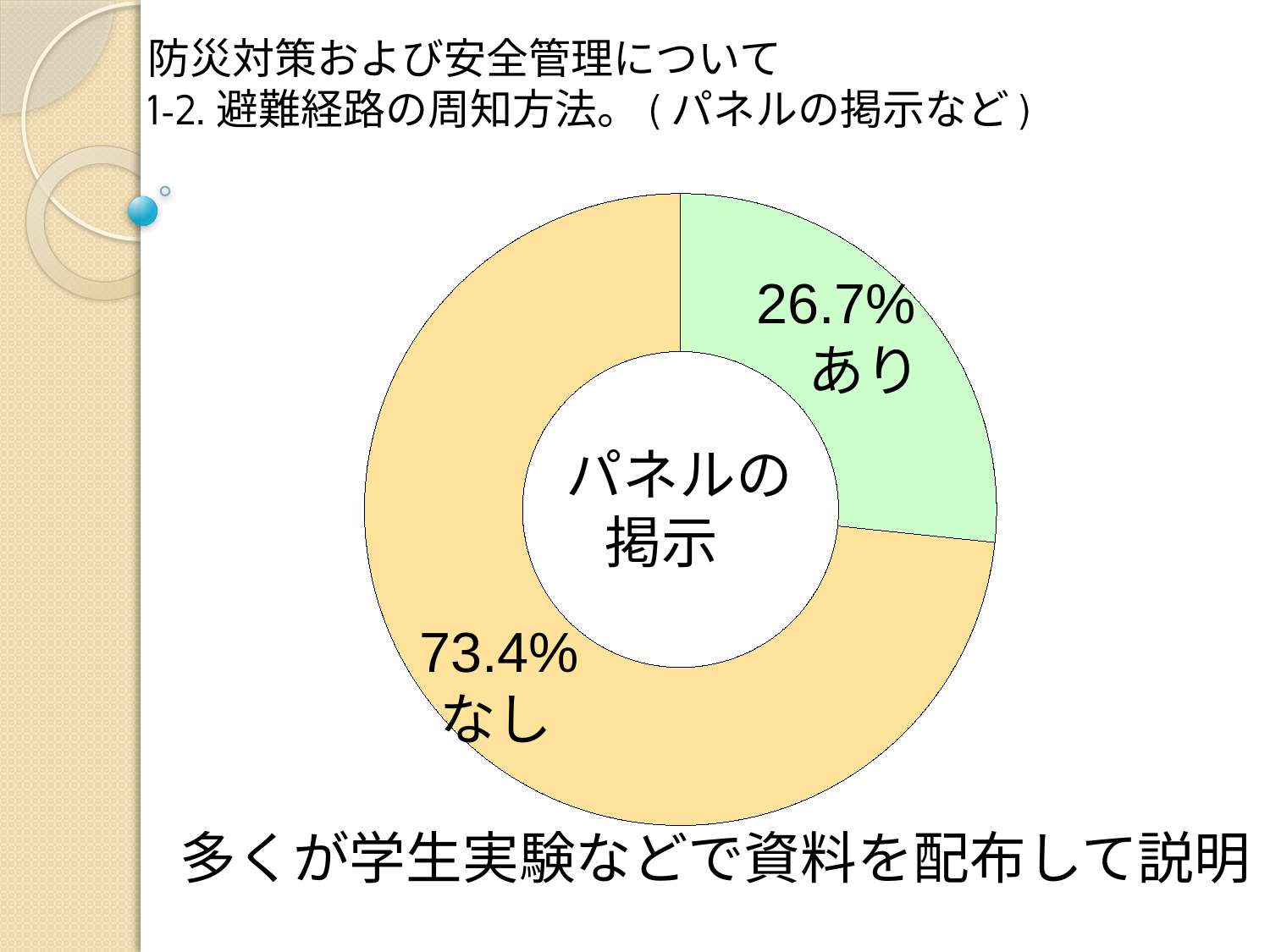

防災対策および安全管理について
1-2.避難経路の周知方法。(パネルの掲示など)

### Chart

| Category | 売上高 |
|---|---|
| 第 1 四半期 | 8.0 |
| 第 2 四半期 | 22.0 |
| 第 3 四半期 | 0.0 |
| 第 4 四半期 | 0.0 |
26.7%
   あり
パネルの
  掲示
  73.4%
   なし
多くが学生実験などで資料を配布して説明
避難経路掲示あり：５/18